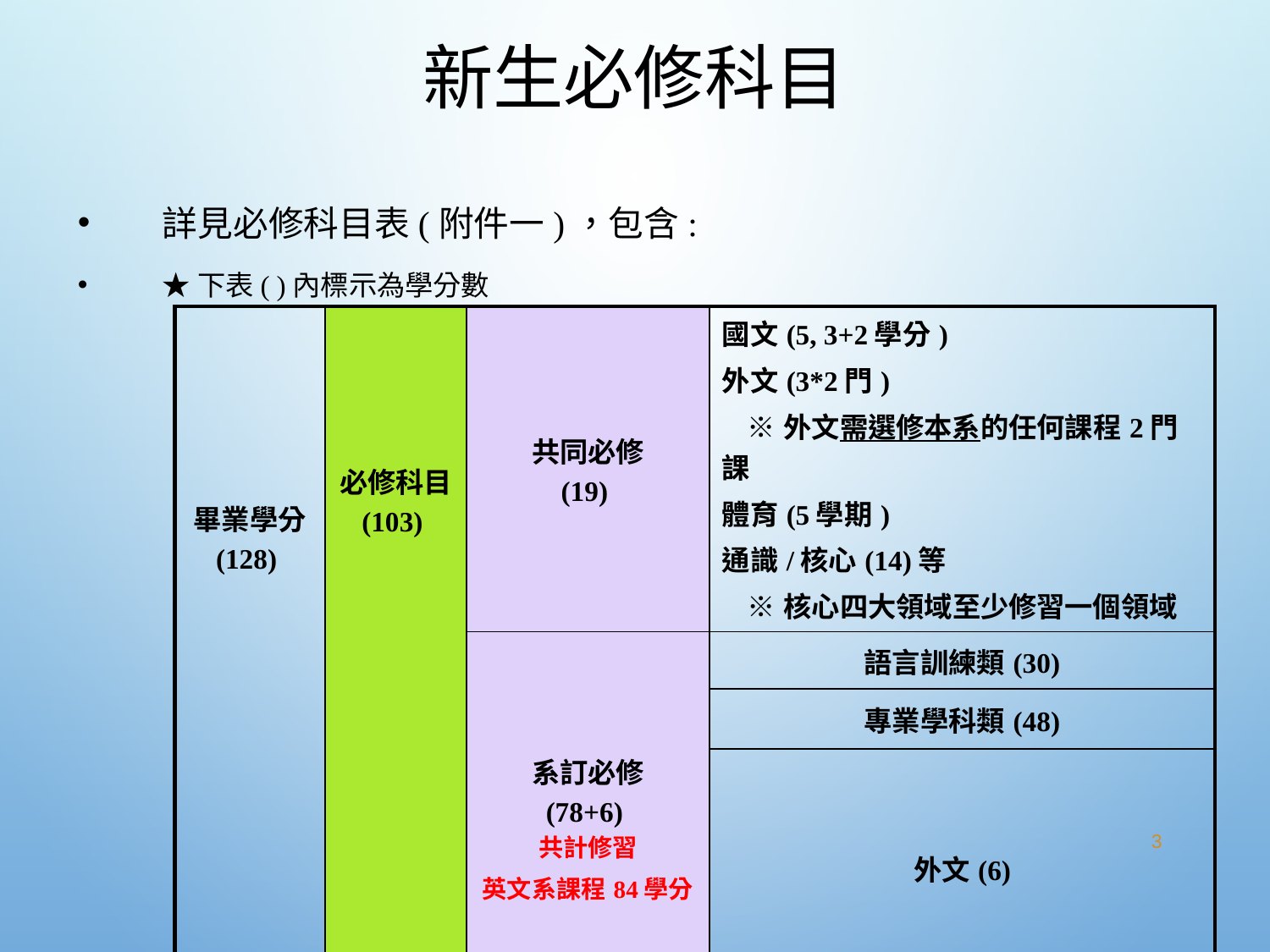

# 新生必修科目
詳見必修科目表(附件一)，包含:
★下表( )內標示為學分數

| 畢業學分 (128) | 必修科目 (103) | 共同必修 (19) | 國文(5, 3+2學分) 外文(3\*2門) ※外文需選修本系的任何課程2門課 體育(5學期) 通識/核心(14)等 ※核心四大領域至少修習一個領域 |
| --- | --- | --- | --- |
|  |  | 系訂必修 (78+6) 共計修習 英文系課程84學分 | 語言訓練類(30) |
|  |  |  | 專業學科類(48) |
|  |  |  | 外文(6) |
|  | 選修學分 (25) | 可選英文系或他系課程(不含體育/軍訓課程) |  |
3